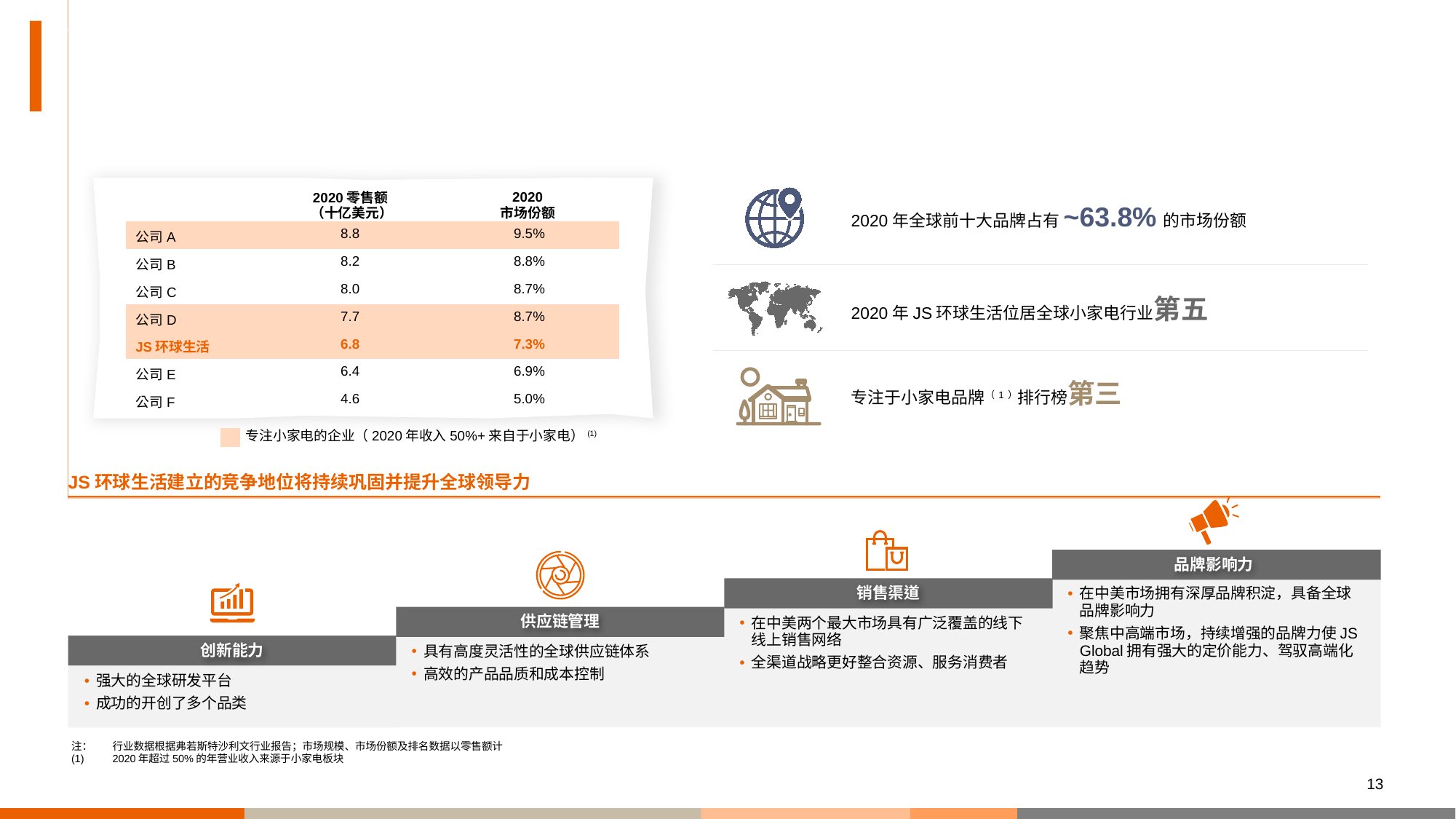

# JS环球生活是专注于小家电市场的全球领先品牌
全球小家电市场排行榜

2020年全球前十大品牌占有~63.8%的市场份额

2020
市场份额
2020零售额
（十亿美元）
| 公司A | 8.8 | 9.5% |
| --- | --- | --- |
| 公司B | 8.2 | 8.8% |
| 公司C | 8.0 | 8.7% |
| 公司D | 7.7 | 8.7% |
| JS环球生活 | 6.8 | 7.3% |
| 公司E | 6.4 | 6.9% |
| 公司F | 4.6 | 5.0% |

2020年JS环球生活位居全球小家电行业第五
专注于小家电品牌（1）排行榜第三

专注小家电的企业（2020年收入50%+来自于小家电）(1)

JS环球生活建立的竞争地位将持续巩固并提升全球领导力

品牌影响力

销售渠道
在中美市场拥有深厚品牌积淀，具备全球品牌影响力
聚焦中高端市场，持续增强的品牌力使JS Global拥有强大的定价能力、驾驭高端化趋势

供应链管理
在中美两个最大市场具有广泛覆盖的线下线上销售网络
全渠道战略更好整合资源、服务消费者

创新能力
具有高度灵活性的全球供应链体系
高效的产品品质和成本控制

强大的全球研发平台
成功的开创了多个品类
注：	行业数据根据弗若斯特沙利文行业报告；市场规模、市场份额及排名数据以零售额计
(1)	2020年超过50%的年营业收入来源于小家电板块
13